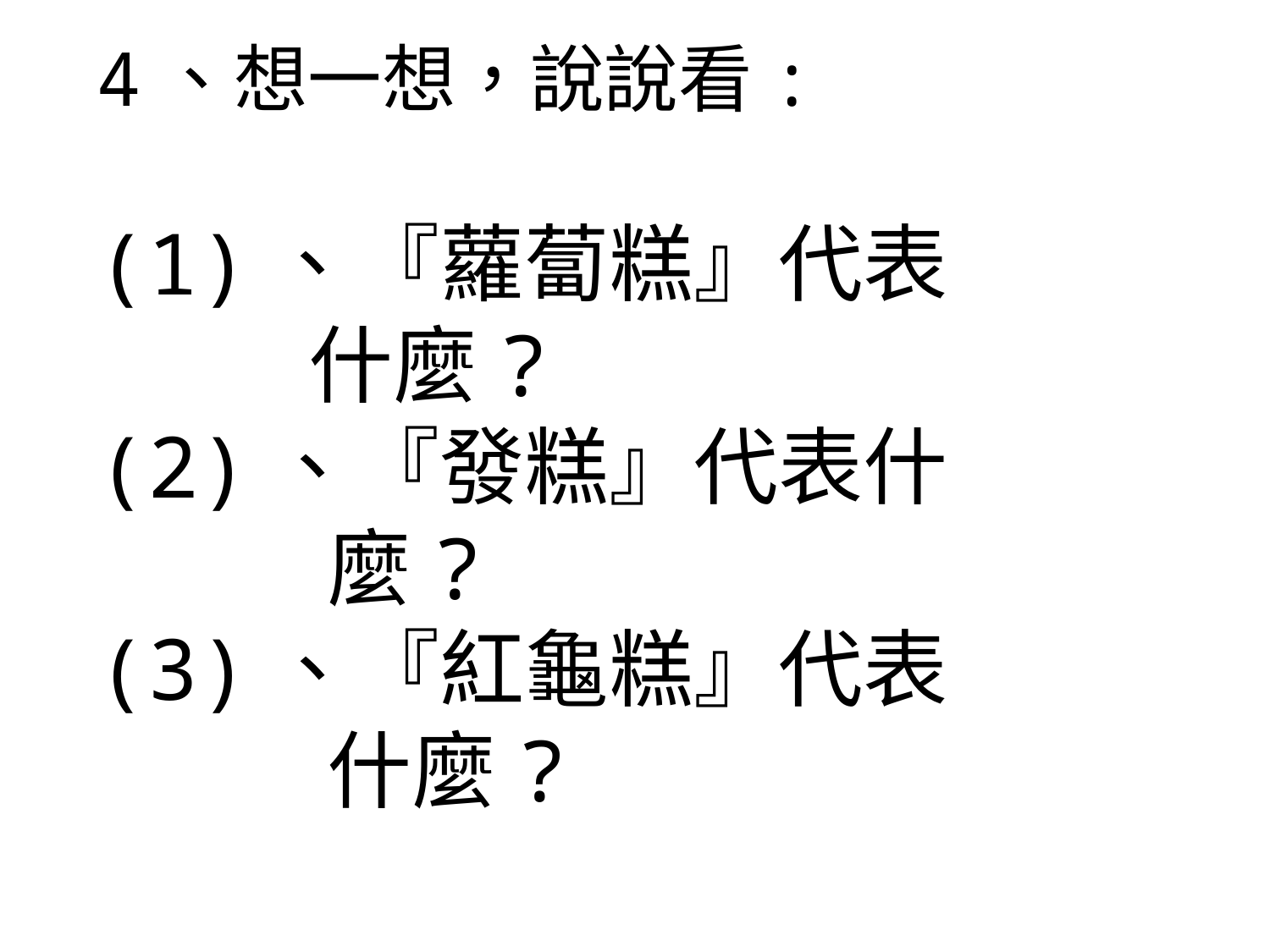

4、想一想，說說看:

(1)、『蘿蔔糕』代表
          什麼?
(2)、『發糕』代表什
           麼?
(3)、『紅龜糕』代表
           什麼?